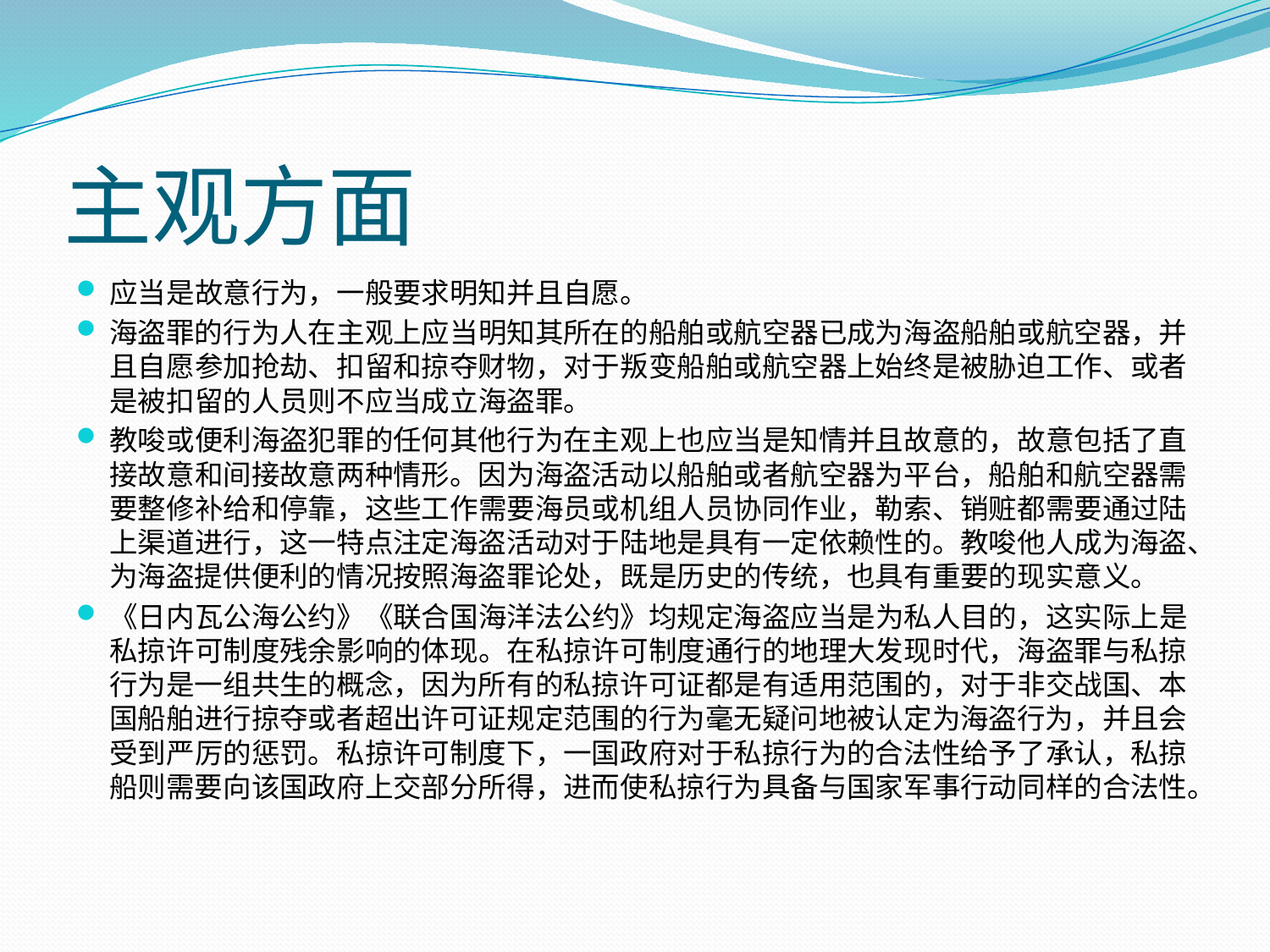

# 主观方面
应当是故意行为，一般要求明知并且自愿。
海盗罪的行为人在主观上应当明知其所在的船舶或航空器已成为海盗船舶或航空器，并且自愿参加抢劫、扣留和掠夺财物，对于叛变船舶或航空器上始终是被胁迫工作、或者是被扣留的人员则不应当成立海盗罪。
教唆或便利海盗犯罪的任何其他行为在主观上也应当是知情并且故意的，故意包括了直接故意和间接故意两种情形。因为海盗活动以船舶或者航空器为平台，船舶和航空器需要整修补给和停靠，这些工作需要海员或机组人员协同作业，勒索、销赃都需要通过陆上渠道进行，这一特点注定海盗活动对于陆地是具有一定依赖性的。教唆他人成为海盗、为海盗提供便利的情况按照海盗罪论处，既是历史的传统，也具有重要的现实意义。
《日内瓦公海公约》《联合国海洋法公约》均规定海盗应当是为私人目的，这实际上是私掠许可制度残余影响的体现。在私掠许可制度通行的地理大发现时代，海盗罪与私掠行为是一组共生的概念，因为所有的私掠许可证都是有适用范围的，对于非交战国、本国船舶进行掠夺或者超出许可证规定范围的行为毫无疑问地被认定为海盗行为，并且会受到严厉的惩罚。私掠许可制度下，一国政府对于私掠行为的合法性给予了承认，私掠船则需要向该国政府上交部分所得，进而使私掠行为具备与国家军事行动同样的合法性。